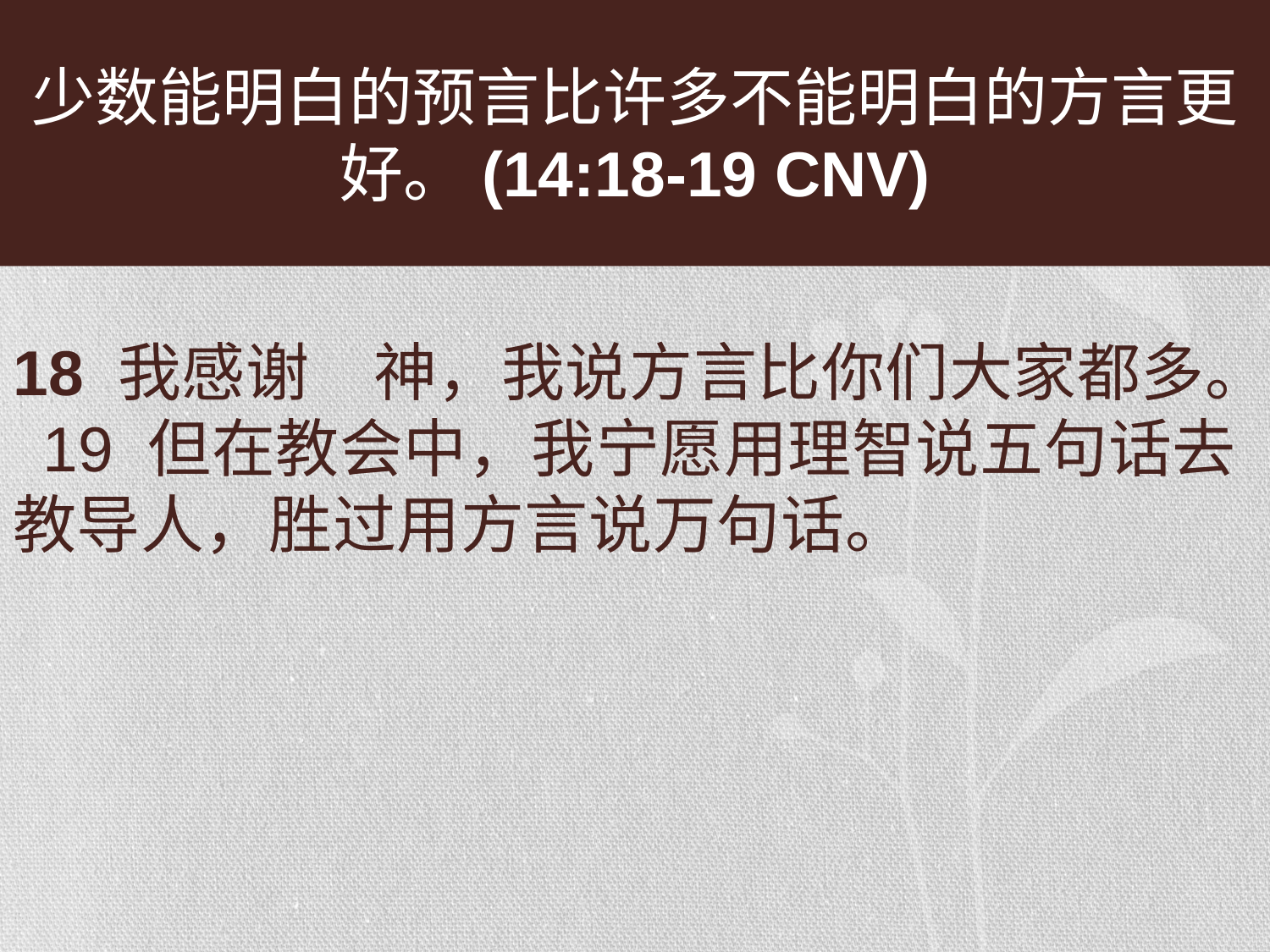

# 少数能明白的预言比许多不能明白的方言更好。(14:18-19 CNV)
18 我感谢　神，我说方言比你们大家都多。 19 但在教会中，我宁愿用理智说五句话去教导人，胜过用方言说万句话。